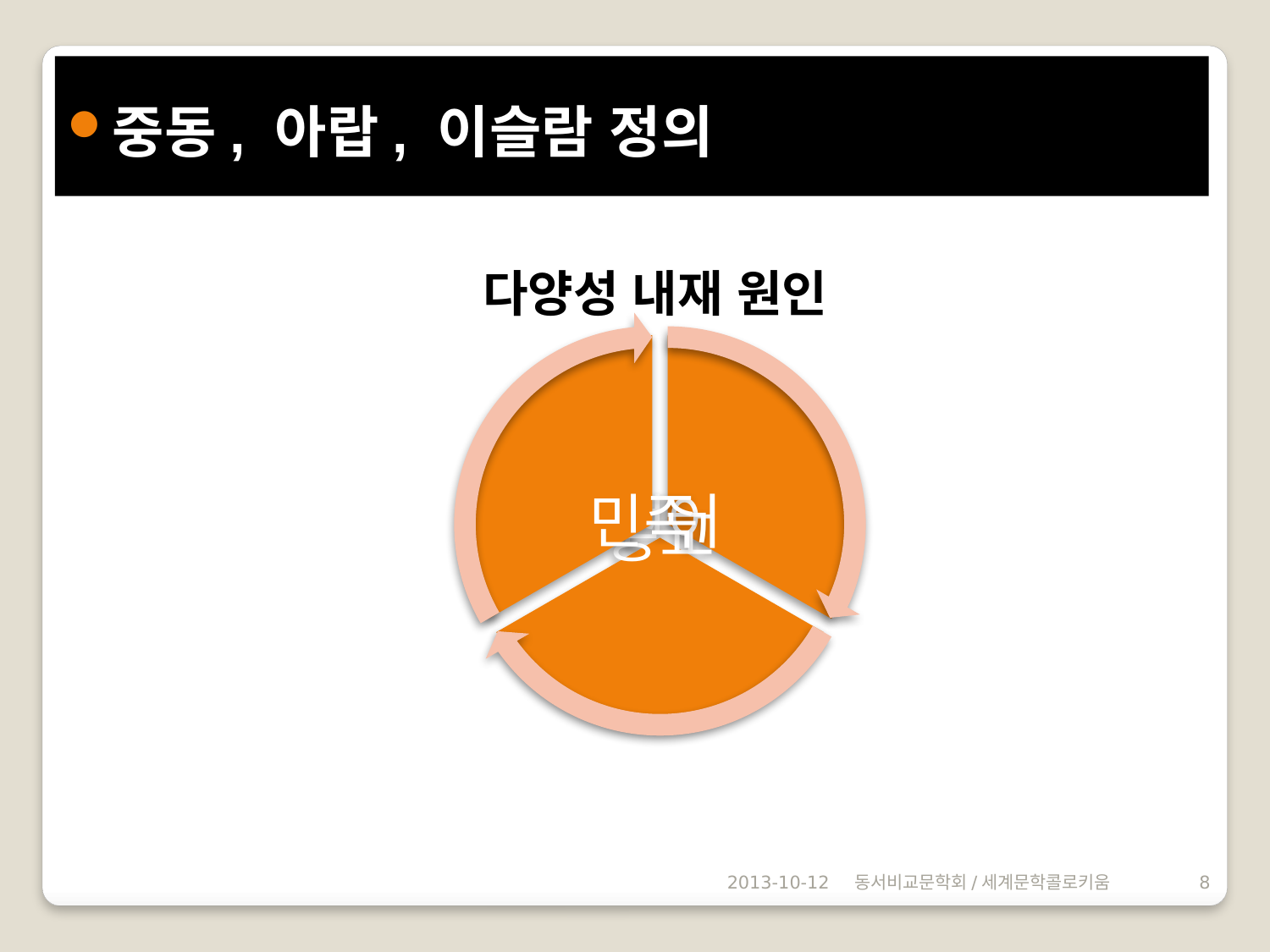

중동, 아랍, 이슬람 정의
다양성 내재 원인
언어
종교
민족
2013-10-12
동서비교문학회/세계문학콜로키움
8